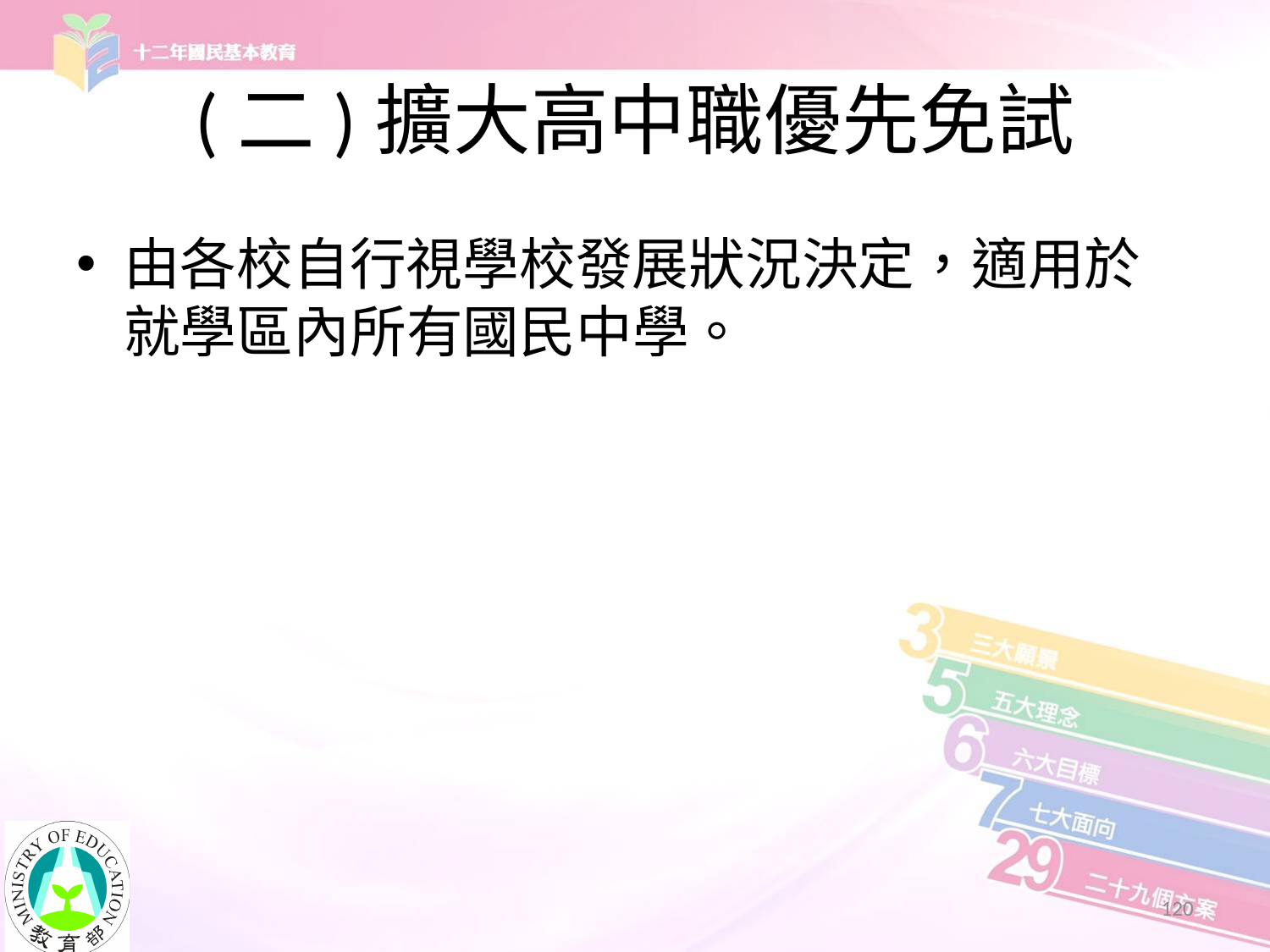

# (二)擴大高中職優先免試
由各校自行視學校發展狀況決定，適用於就學區內所有國民中學。

120